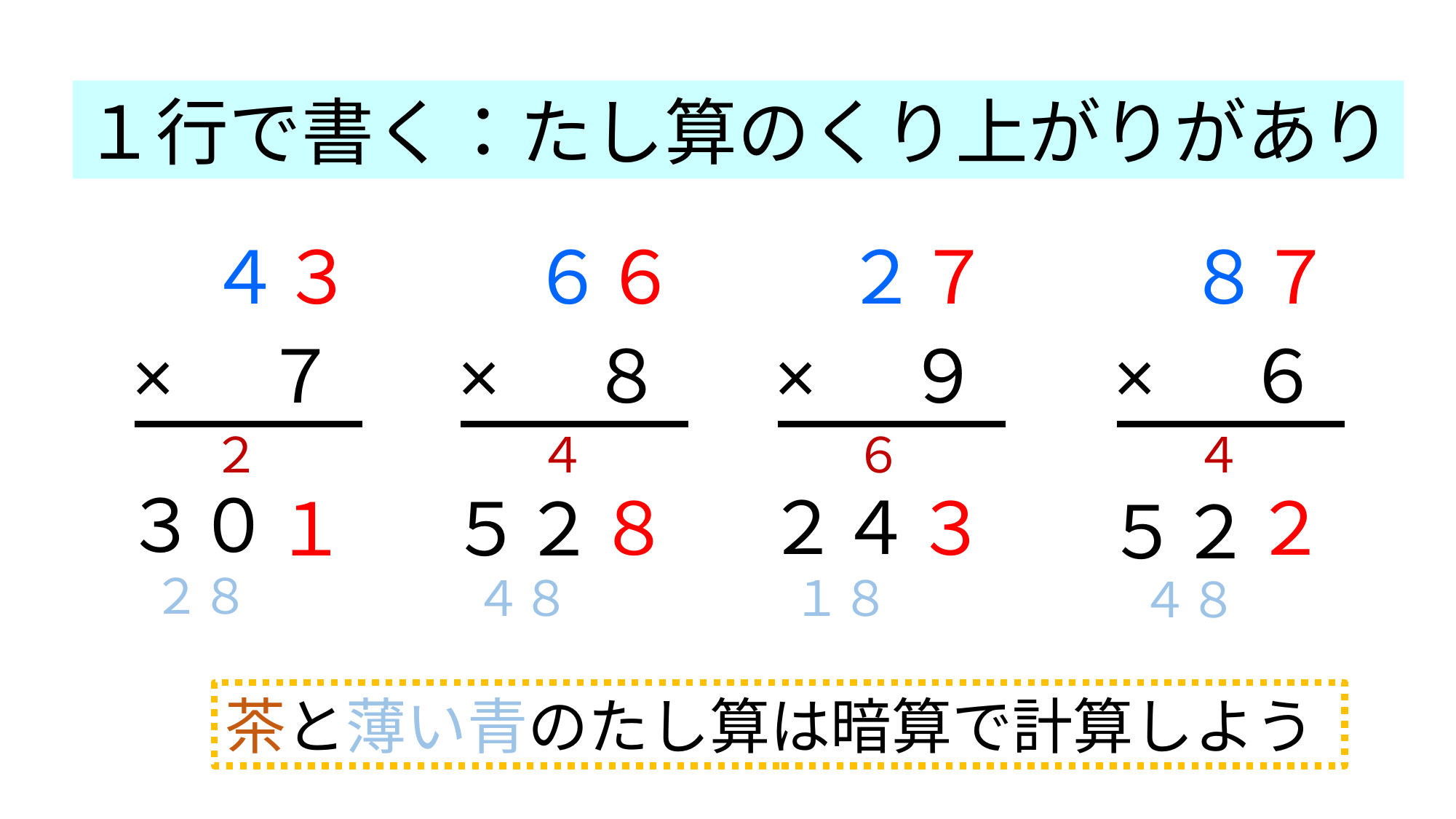

１行で書く：たし算のくり上がりがあり
４３
６６
２７
８７
×　７
×　８
×　９
×　６
２
４
６
４
３０
８
３
２
１
２４
５２
５２
２８
４８
１８
４８
茶と薄い青のたし算は暗算で計算しよう